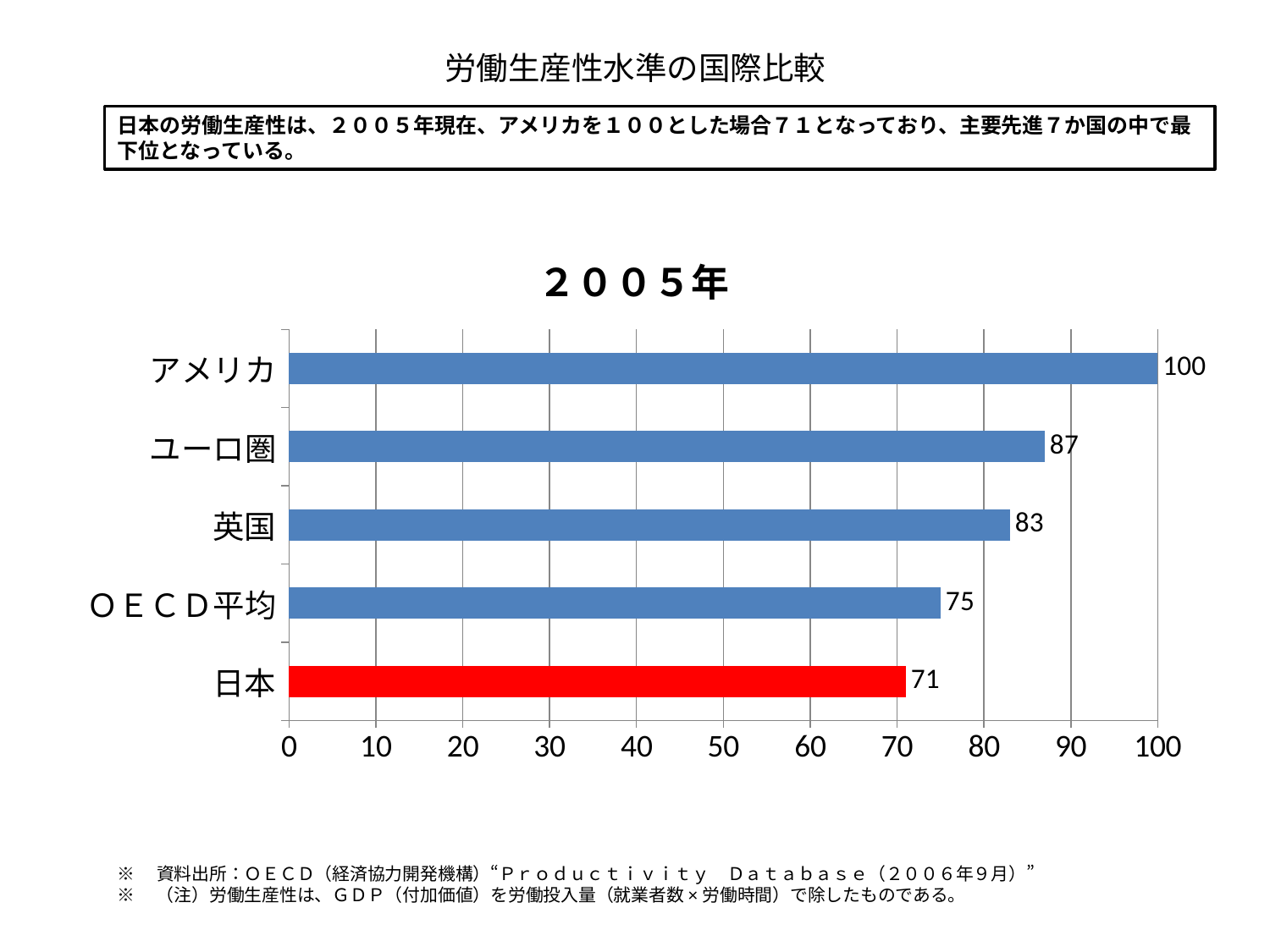

# 労働生産性水準の国際比較
日本の労働生産性は、２００５年現在、アメリカを１００とした場合７１となっており、主要先進７か国の中で最下位となっている。

### Chart:

| Category | ２００５年 |
|---|---|
| 日本 | 71.0 |
| ＯＥＣＤ平均 | 75.0 |
| 英国 | 83.0 |
| ユーロ圏 | 87.0 |
| アメリカ | 100.0 |
※　資料出所：ＯＥＣＤ（経済協力開発機構）“Ｐｒｏｄｕｃｔｉｖｉｔｙ　Ｄａｔａｂａｓｅ（２００６年９月）”
※　（注）労働生産性は、ＧＤＰ（付加価値）を労働投入量（就業者数×労働時間）で除したものである。